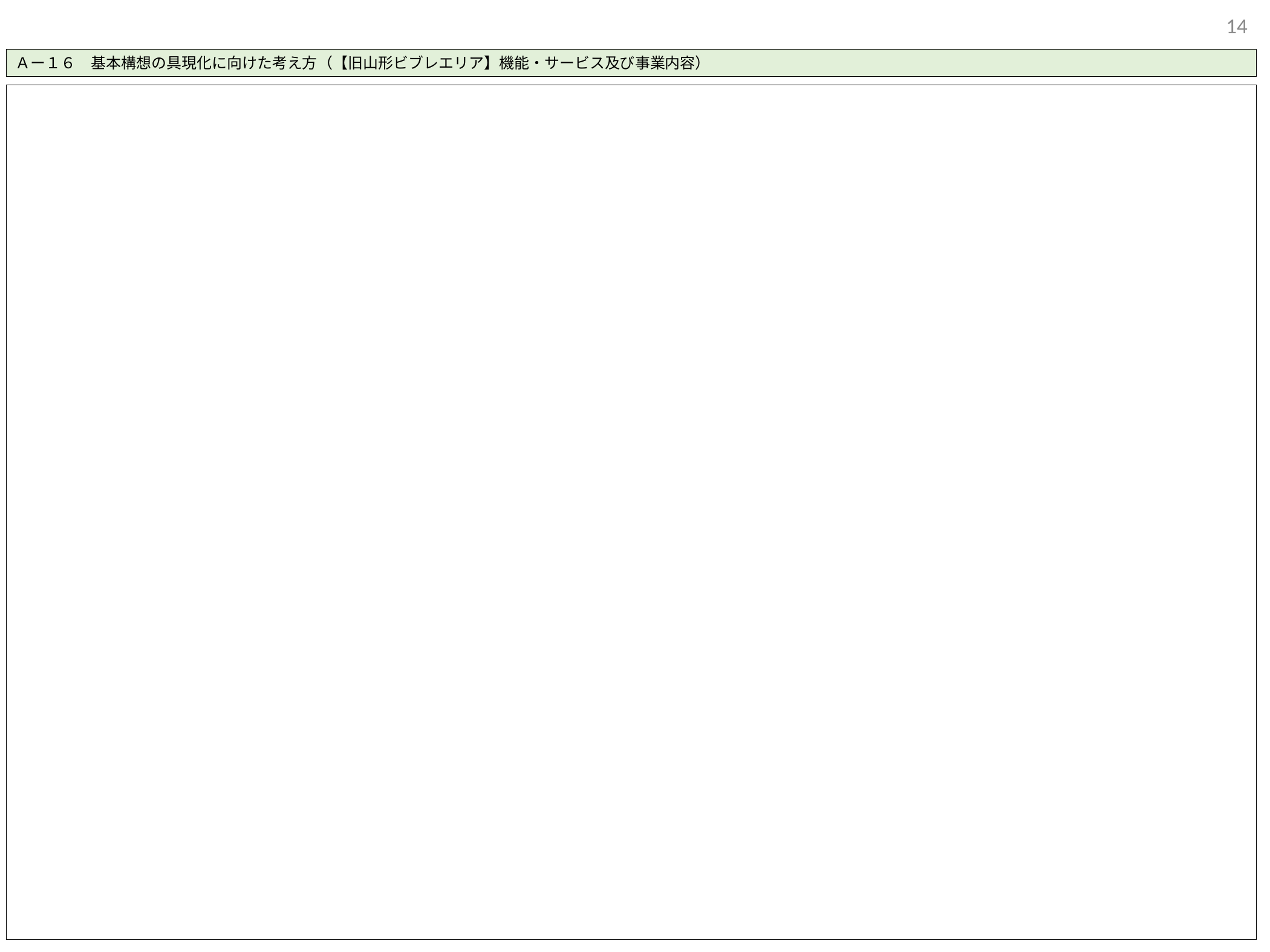

14
Ａー１６　基本構想の具現化に向けた考え方（【旧山形ビブレエリア】機能・サービス及び事業内容）